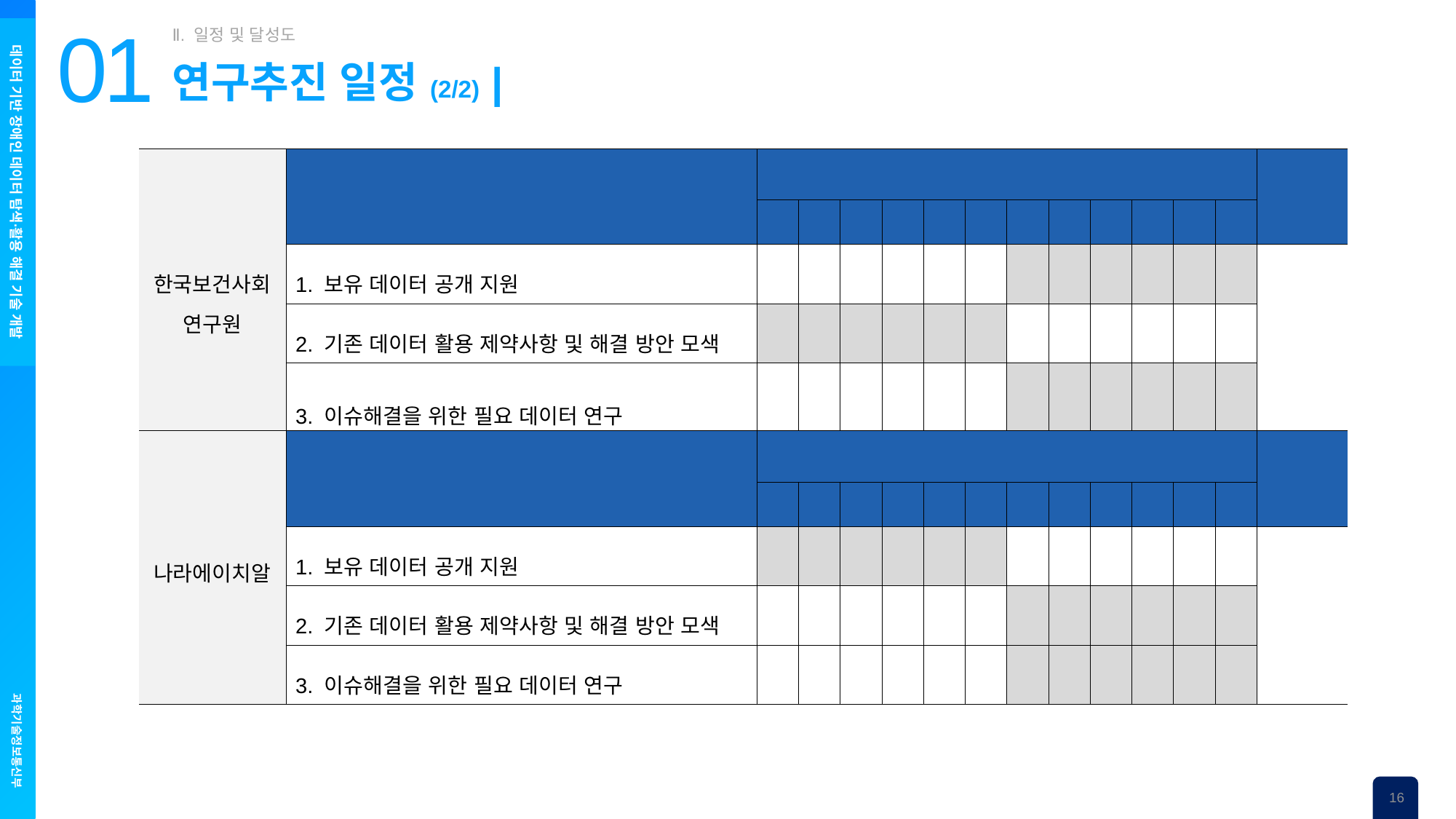

# 01
연구추진 일정 (2/2) |
| 한국보건사회 연구원 | 개발내용 | 개발기간 |  |  |  |  |  |  |  |  |  |  |  | 비고 |
| --- | --- | --- | --- | --- | --- | --- | --- | --- | --- | --- | --- | --- | --- | --- |
|  |  | 1 | 2 | 3 | 4 | 5 | 6 | 7 | 8 | 9 | 10 | 11 | 12 |  |
|  | 1. 보유 데이터 공개 지원 |  |  |  |  |  |  |  |  |  |  |  |  |  |
|  | 2. 기존 데이터 활용 제약사항 및 해결 방안 모색 |  |  |  |  |  |  |  |  |  |  |  |  |  |
|  | 3. 이슈해결을 위한 필요 데이터 연구 |  |  |  |  |  |  |  |  |  |  |  |  |  |
| 나라에이치알 | 개발내용 | 개발기간 |  |  |  |  |  |  |  |  |  |  |  | 비고 |
| --- | --- | --- | --- | --- | --- | --- | --- | --- | --- | --- | --- | --- | --- | --- |
|  |  | 1 | 2 | 3 | 4 | 5 | 6 | 7 | 8 | 9 | 10 | 11 | 12 |  |
|  | 1. 보유 데이터 공개 지원 |  |  |  |  |  |  |  |  |  |  |  |  |  |
|  | 2. 기존 데이터 활용 제약사항 및 해결 방안 모색 |  |  |  |  |  |  |  |  |  |  |  |  |  |
|  | 3. 이슈해결을 위한 필요 데이터 연구 |  |  |  |  |  |  |  |  |  |  |  |  |  |
16